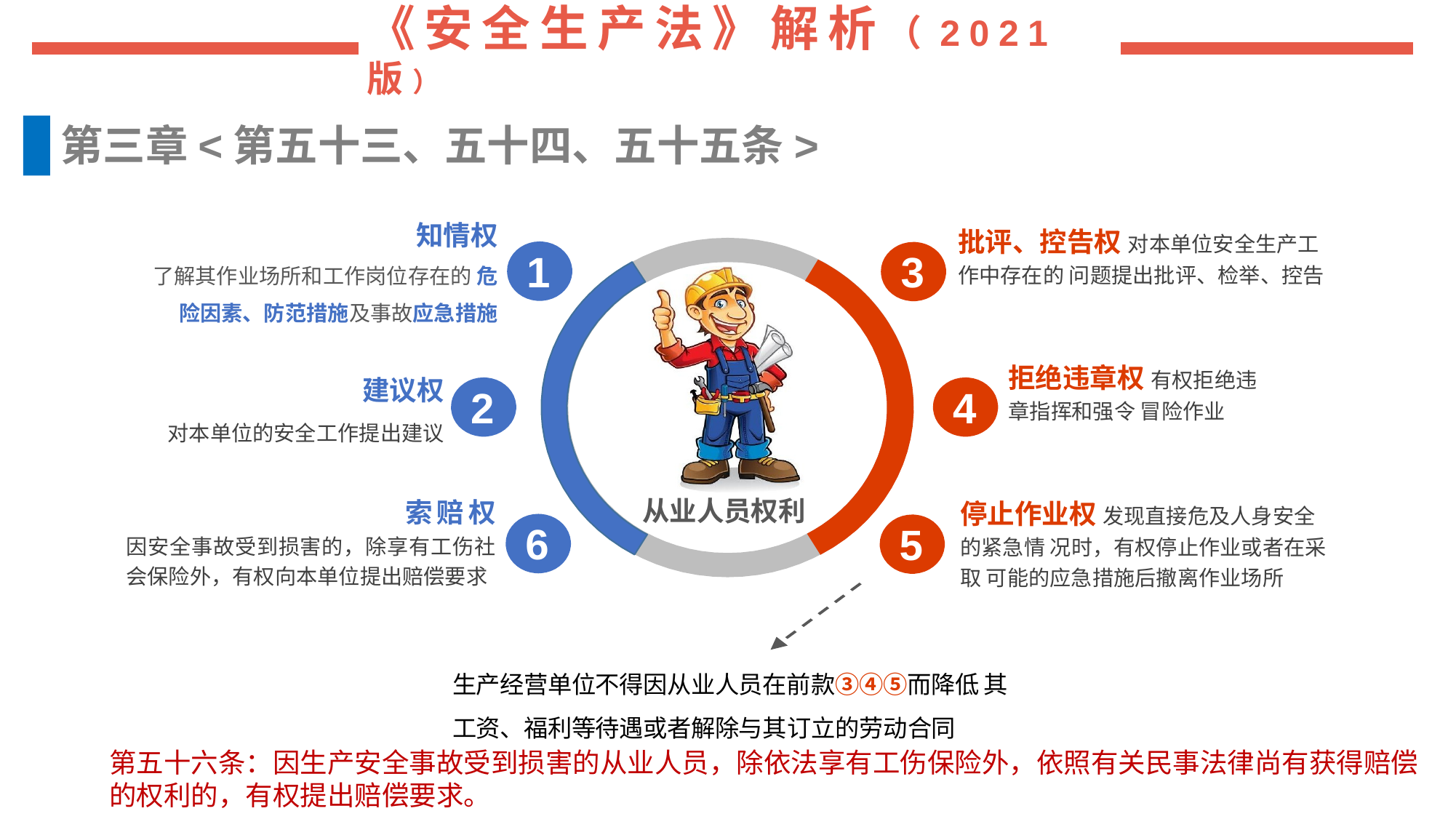

第三章<第五十三、五十四、五十五条>

知情权 了解其作业场所和工作岗位存在的 危险因素、防范措施及事故应急措施
批评、控告权 对本单位安全生产工作中存在的 问题提出批评、检举、控告

1
3

拒绝违章权 有权拒绝违章指挥和强令 冒险作业
建议权
对本单位的安全工作提出建议

2
4
索赔权 因安全事故受到损害的，除享有工伤社 会保险外，有权向本单位提出赔偿要求
停止作业权 发现直接危及人身安全的紧急情 况时，有权停止作业或者在采取 可能的应急措施后撤离作业场所
从业人员权利

6
5

生产经营单位不得因从业人员在前款③④⑤而降低 其工资、福利等待遇或者解除与其订立的劳动合同
第五十六条：因生产安全事故受到损害的从业人员，除依法享有工伤保险外，依照有关民事法律尚有获得赔偿的权利的，有权提出赔偿要求。